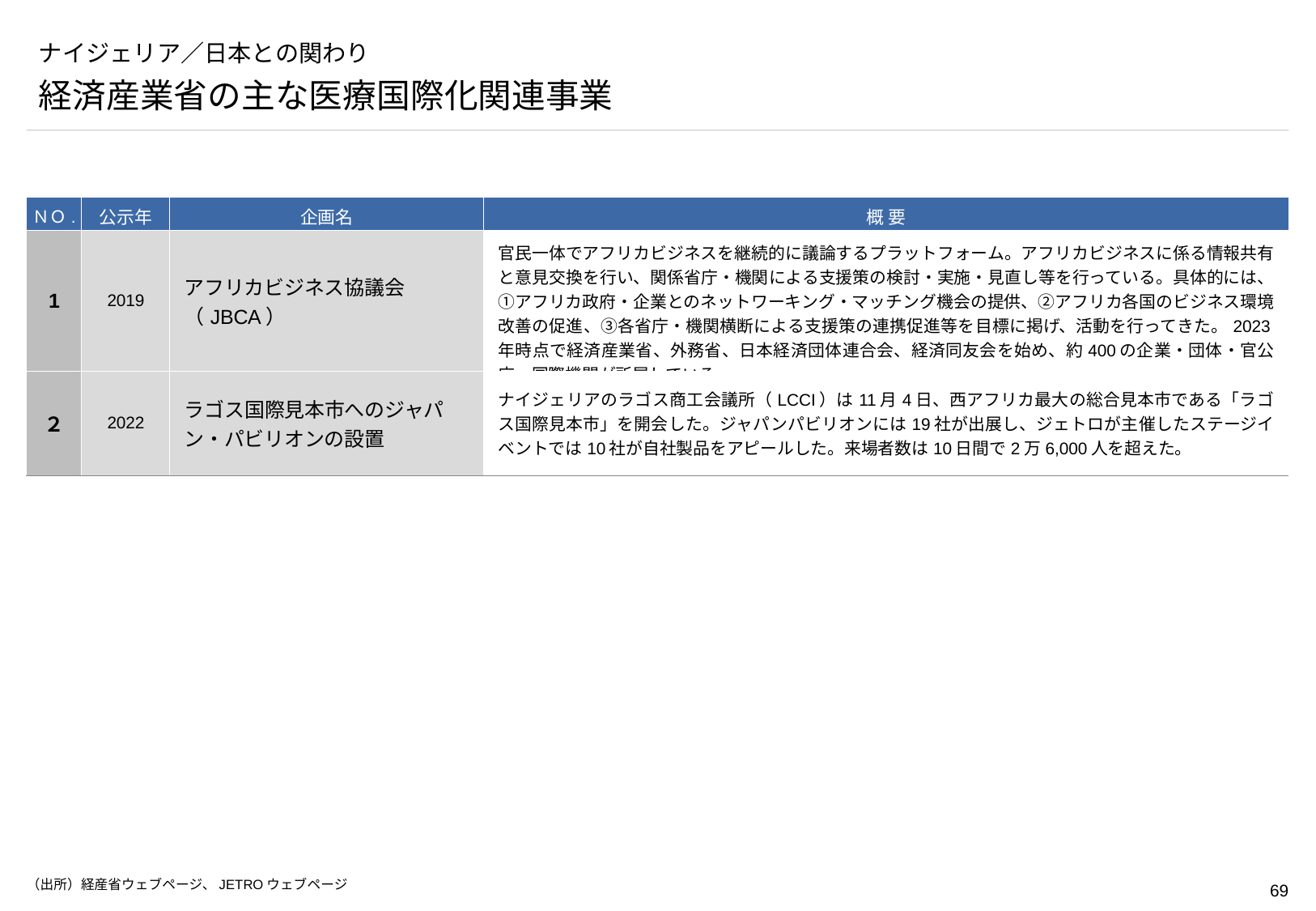

# ナイジェリア／日本との関わり
経済産業省の主な医療国際化関連事業
| ＮＯ. | 公示年 | 企画名 | 概 要 |
| --- | --- | --- | --- |
| 1 | 2019 | アフリカビジネス協議会（JBCA） | 官民一体でアフリカビジネスを継続的に議論するプラットフォーム。アフリカビジネスに係る情報共有と意見交換を行い、関係省庁・機関による支援策の検討・実施・見直し等を行っている。具体的には、①アフリカ政府・企業とのネットワーキング・マッチング機会の提供、②アフリカ各国のビジネス環境改善の促進、③各省庁・機関横断による支援策の連携促進等を目標に掲げ、活動を行ってきた。2023年時点で経済産業省、外務省、日本経済団体連合会、経済同友会を始め、約400の企業・団体・官公庁・国際機関が所属している。 |
| ２ | 2022 | ラゴス国際見本市へのジャパン・パビリオンの設置 | ナイジェリアのラゴス商工会議所（LCCI）は11月4日、西アフリカ最大の総合見本市である「ラゴス国際見本市」を開会した。ジャパンパビリオンには19社が出展し、ジェトロが主催したステージイベントでは10社が自社製品をアピールした。来場者数は10日間で2万6,000人を超えた。 |
（出所）経産省ウェブページ、JETROウェブページ